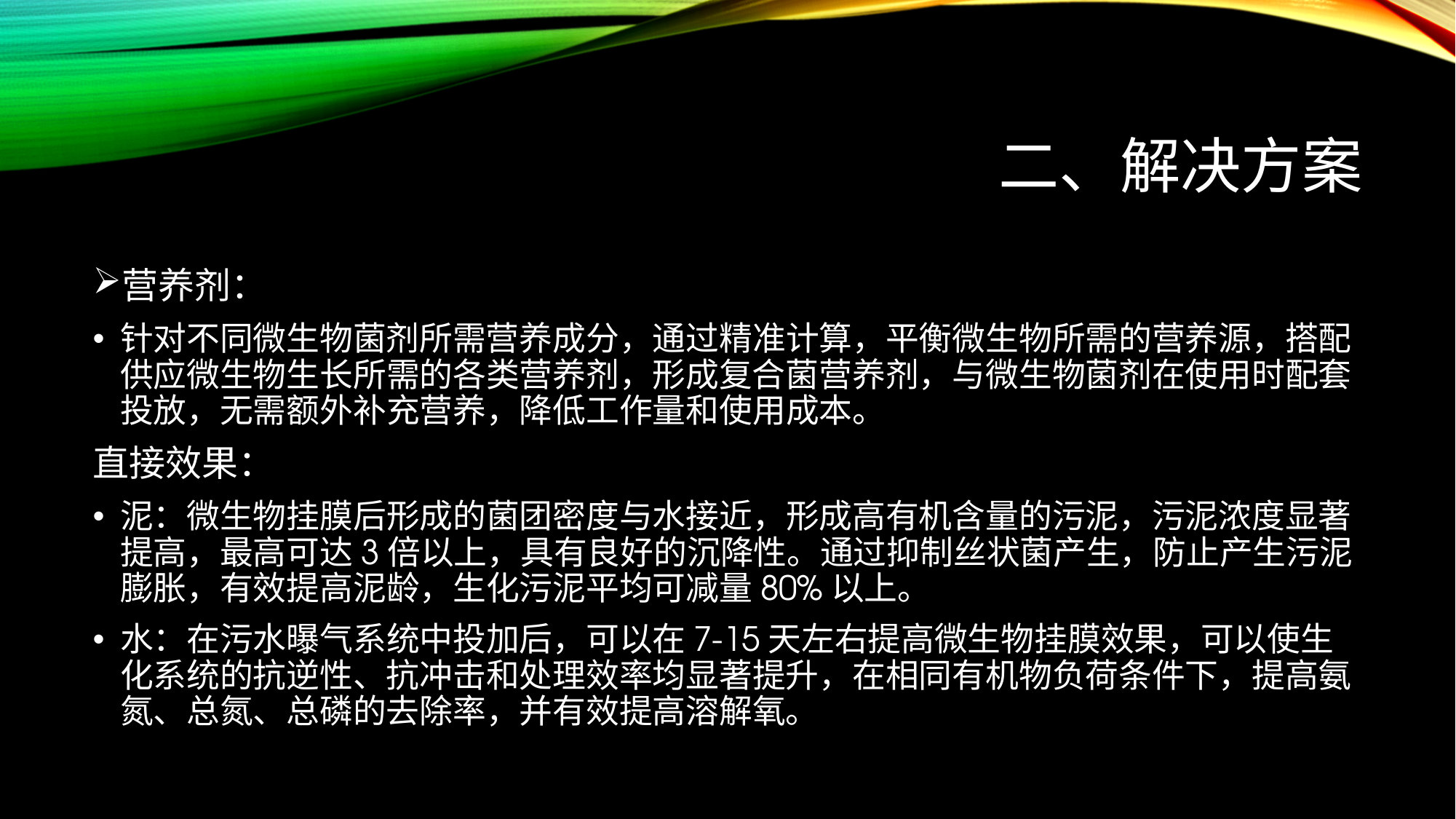

# 二、解决方案
营养剂：
针对不同微生物菌剂所需营养成分，通过精准计算，平衡微生物所需的营养源，搭配供应微生物生长所需的各类营养剂，形成复合菌营养剂，与微生物菌剂在使用时配套投放，无需额外补充营养，降低工作量和使用成本。
直接效果：
泥：微生物挂膜后形成的菌团密度与水接近，形成高有机含量的污泥，污泥浓度显著提高，最高可达3倍以上，具有良好的沉降性。通过抑制丝状菌产生，防止产生污泥膨胀，有效提高泥龄，生化污泥平均可减量80%以上。
水：在污水曝气系统中投加后，可以在7-15天左右提高微生物挂膜效果，可以使生化系统的抗逆性、抗冲击和处理效率均显著提升，在相同有机物负荷条件下，提高氨氮、总氮、总磷的去除率，并有效提高溶解氧。